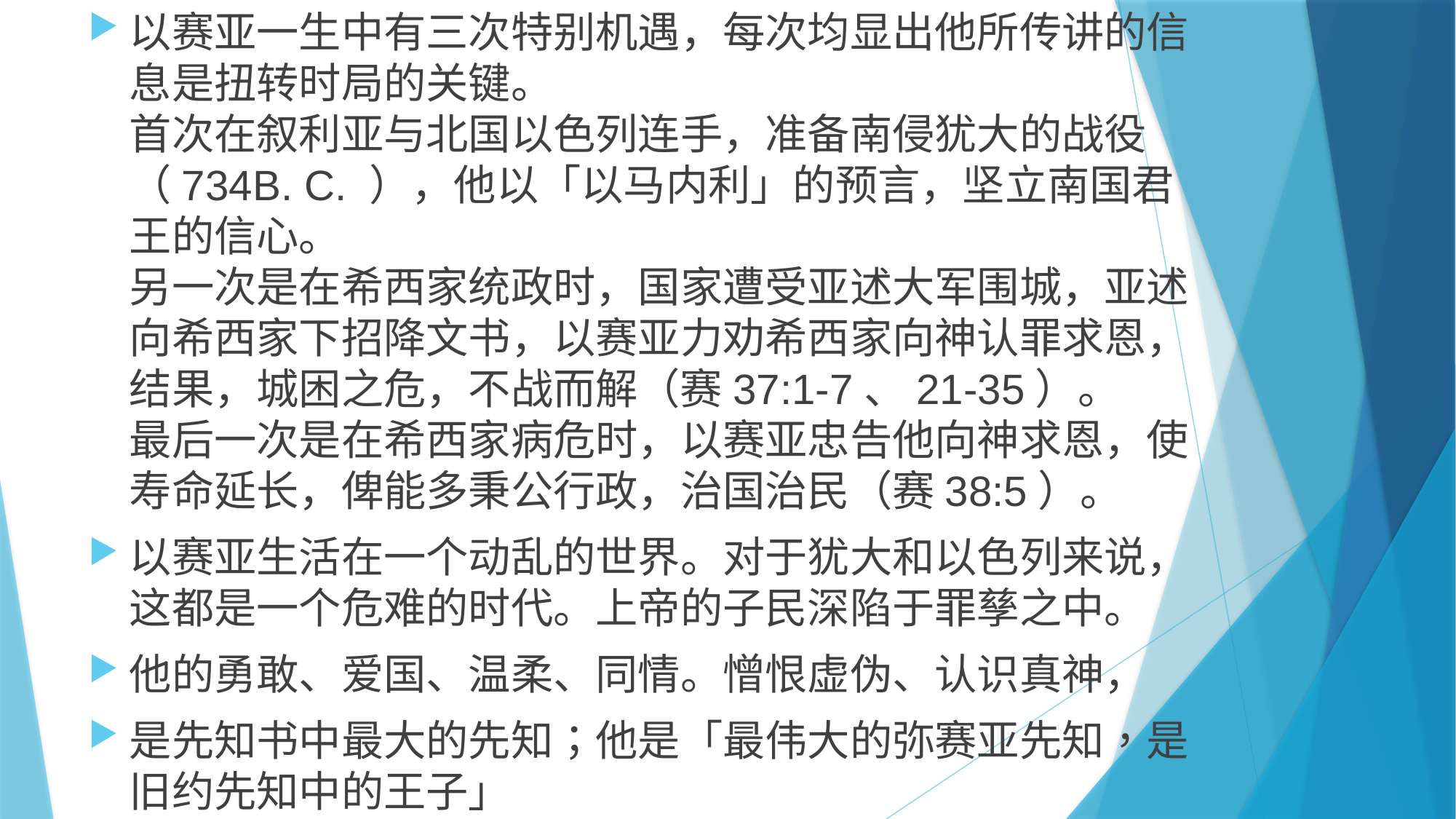

以赛亚一生中有三次特别机遇，每次均显出他所传讲的信息是扭转时局的关键。
首次在叙利亚与北国以色列连手，准备南侵犹大的战役（734B. C. ），他以「以马内利」的预言，坚立南国君王的信心。
另一次是在希西家统政时，国家遭受亚述大军围城，亚述向希西家下招降文书，以赛亚力劝希西家向神认罪求恩，结果，城困之危，不战而解（赛37:1-7、21-35）。
最后一次是在希西家病危时，以赛亚忠告他向神求恩，使寿命延长，俾能多秉公行政，治国治民（赛38:5）。
以赛亚生活在一个动乱的世界。对于犹大和以色列来说，这都是一个危难的时代。上帝的子民深陷于罪孳之中。
他的勇敢、爱国、温柔、同情。憎恨虚伪、认识真神，
是先知书中最大的先知；他是「最伟大的弥赛亚先知，是旧约先知中的王子」
#